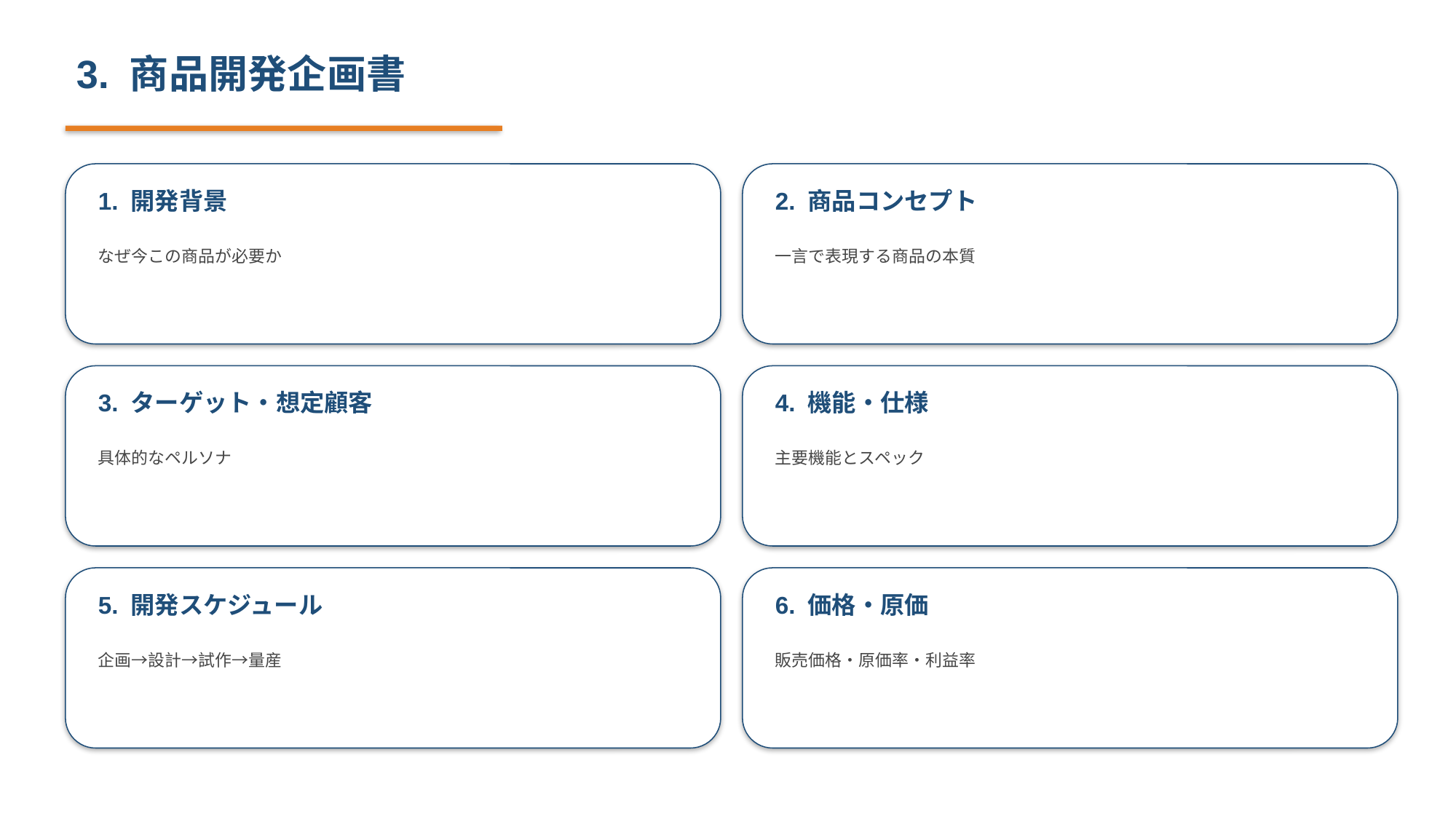

3. 商品開発企画書

1. 開発背景
2. 商品コンセプト
なぜ今この商品が必要か
一言で表現する商品の本質

3. ターゲット・想定顧客
4. 機能・仕様
具体的なペルソナ
主要機能とスペック

5. 開発スケジュール
6. 価格・原価
企画→設計→試作→量産
販売価格・原価率・利益率